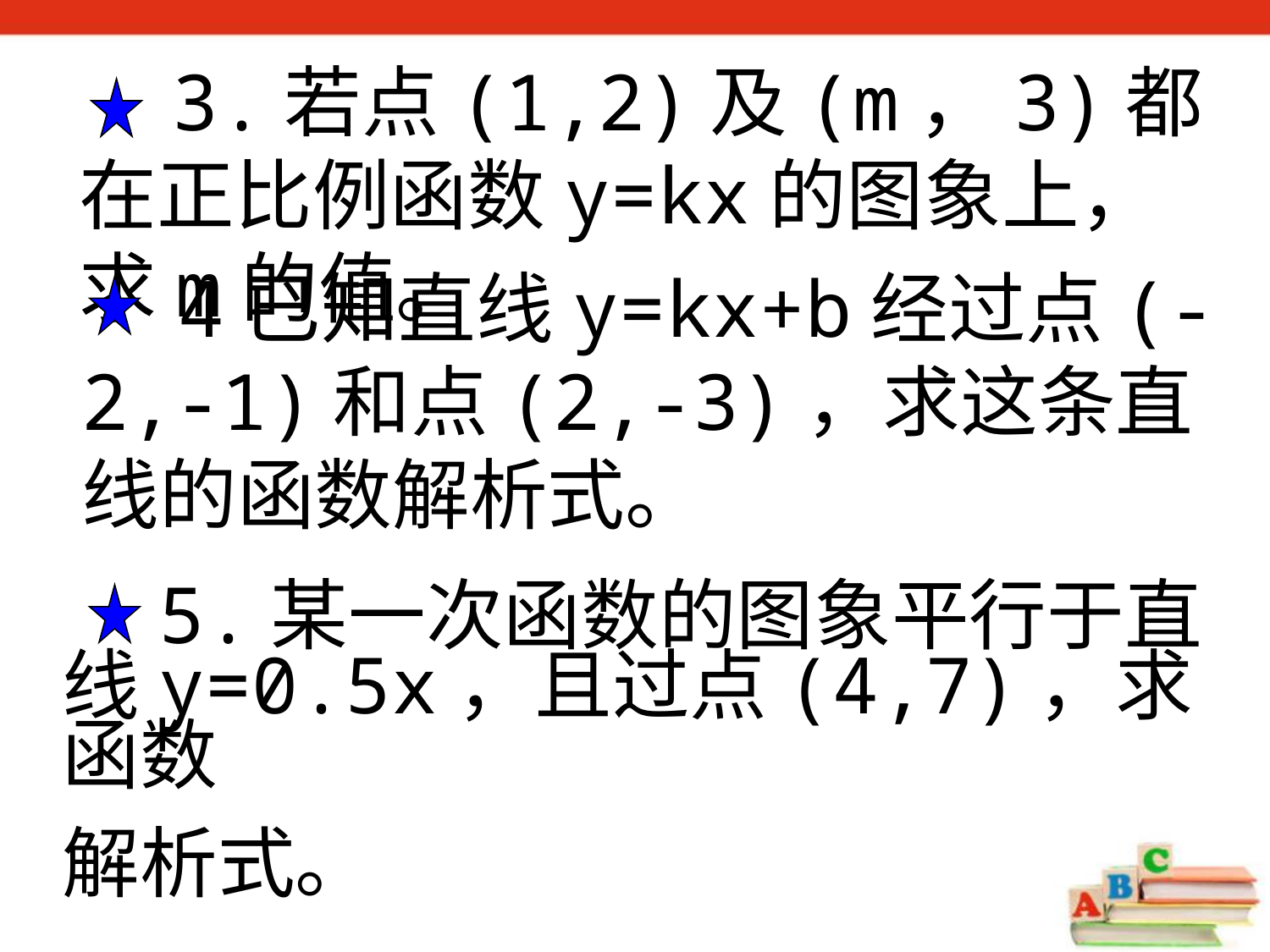

3.若点(1,2)及(m，3)都在正比例函数y=kx的图象上，求m的值。

　4已知直线y=kx+b经过点(-2,-1)和点(2,-3)，求这条直线的函数解析式。

　5.某一次函数的图象平行于直线y=0.5x，且过点(4,7)，求函数
解析式。